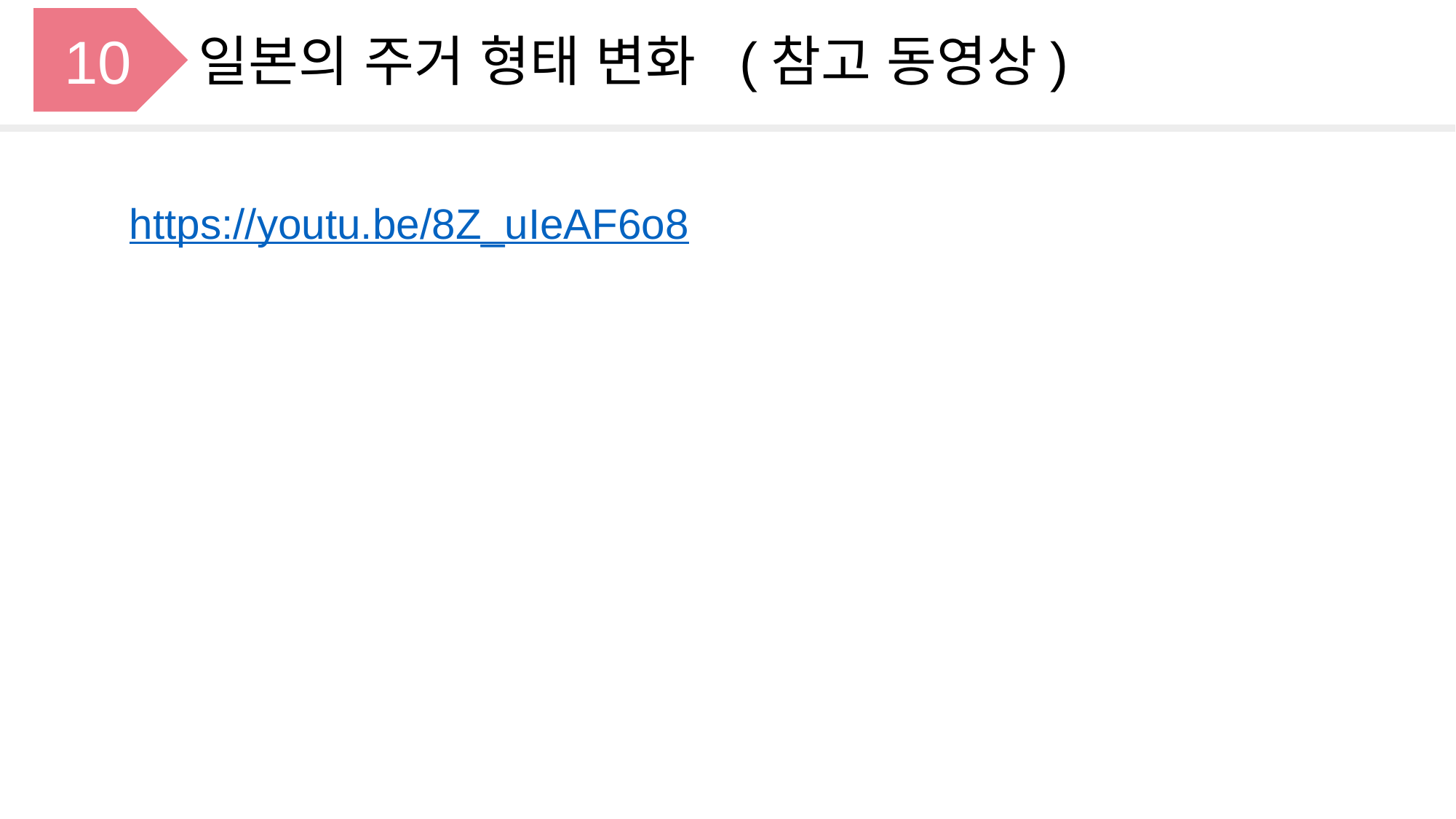

10
일본의 주거 형태 변화  (참고 동영상)
https://youtu.be/8Z_uIeAF6o8